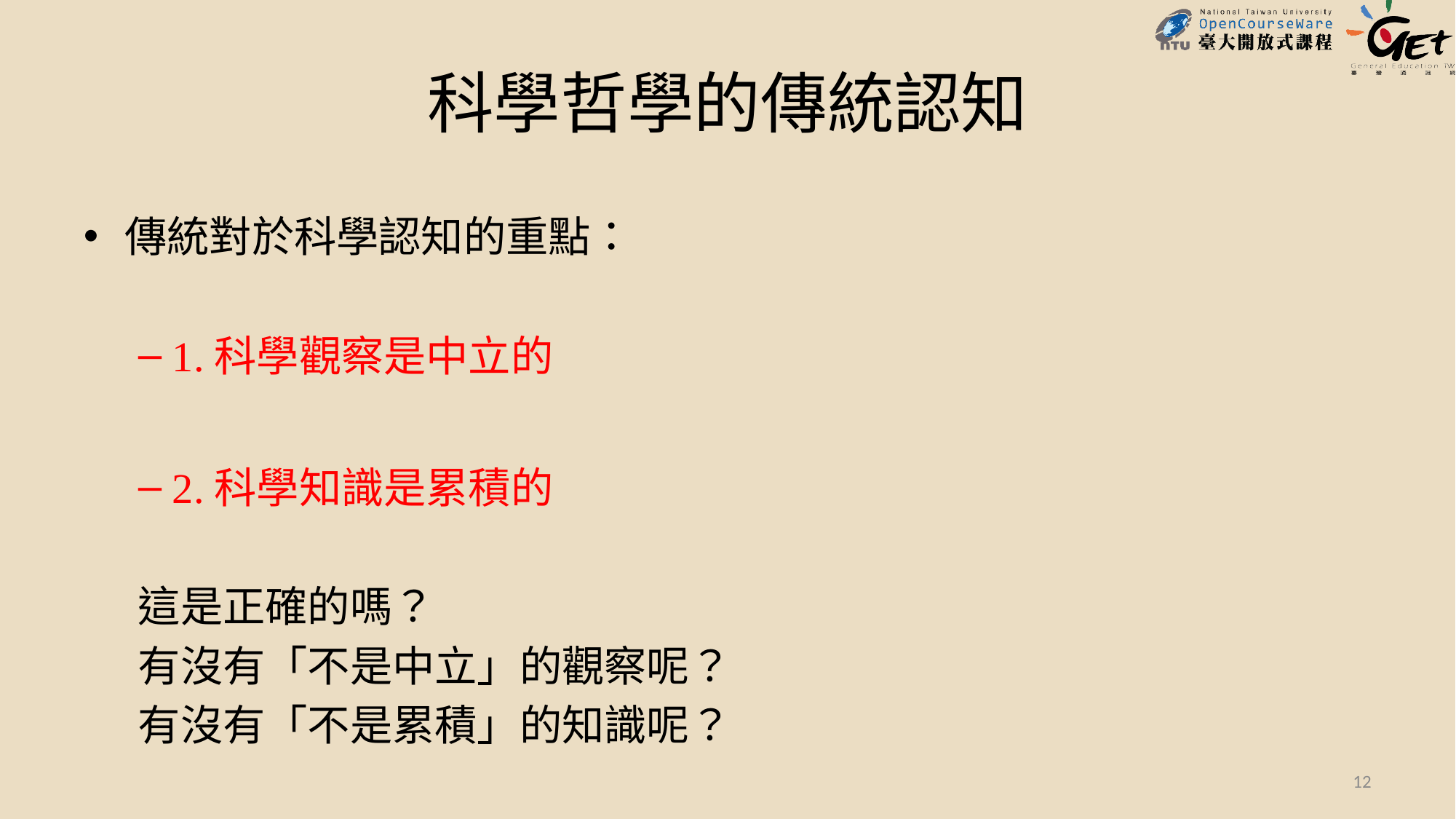

# 科學哲學的傳統認知
傳統對於科學認知的重點：

1.科學觀察是中立的

2.科學知識是累積的

這是正確的嗎？
有沒有「不是中立」的觀察呢？
有沒有「不是累積」的知識呢？

12